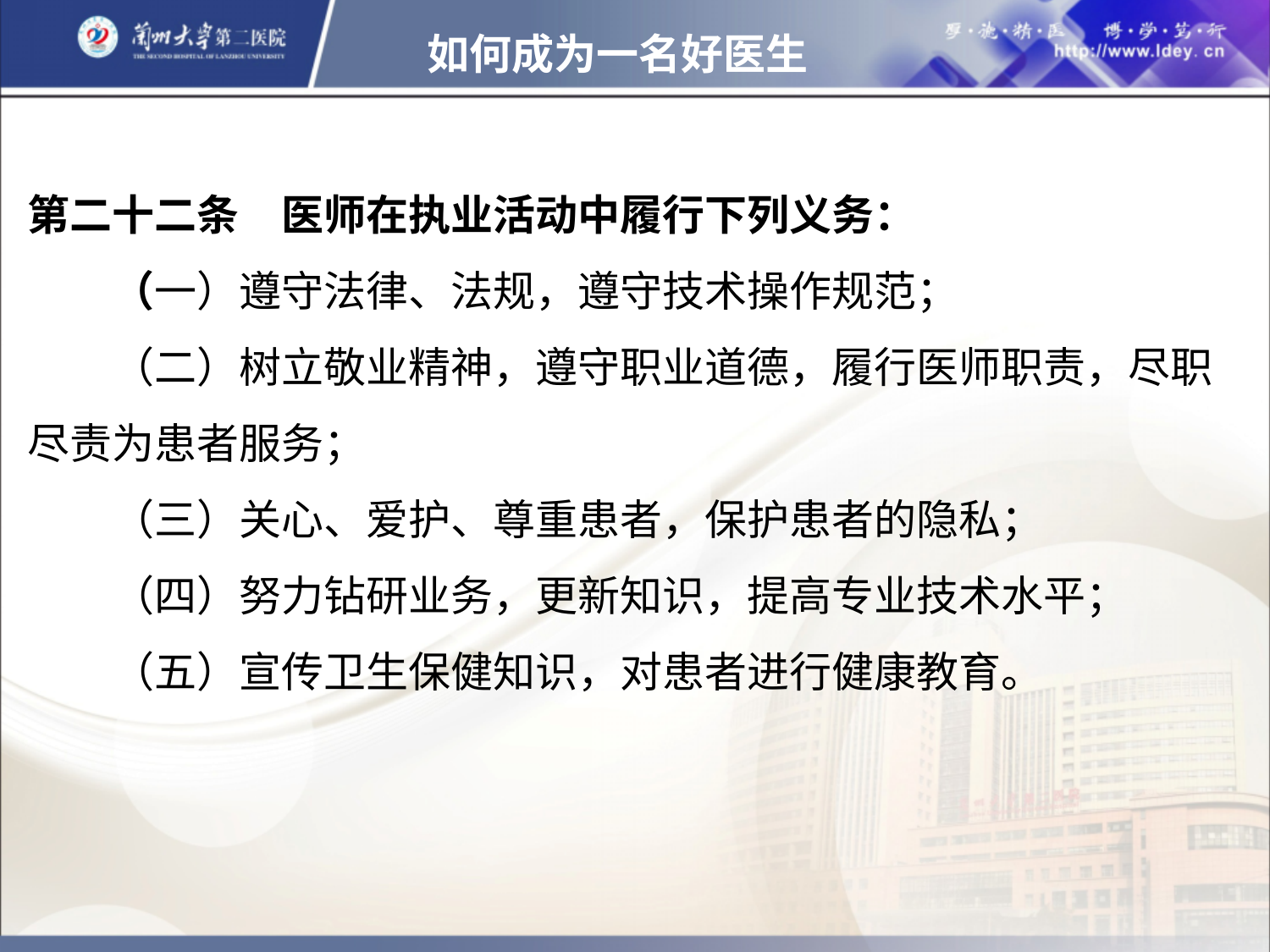

如何成为一名好医生
第二十二条　医师在执业活动中履行下列义务：
　　（一）遵守法律、法规，遵守技术操作规范；
　　（二）树立敬业精神，遵守职业道德，履行医师职责，尽职尽责为患者服务；
　　（三）关心、爱护、尊重患者，保护患者的隐私；
　　（四）努力钻研业务，更新知识，提高专业技术水平；
　　（五）宣传卫生保健知识，对患者进行健康教育。